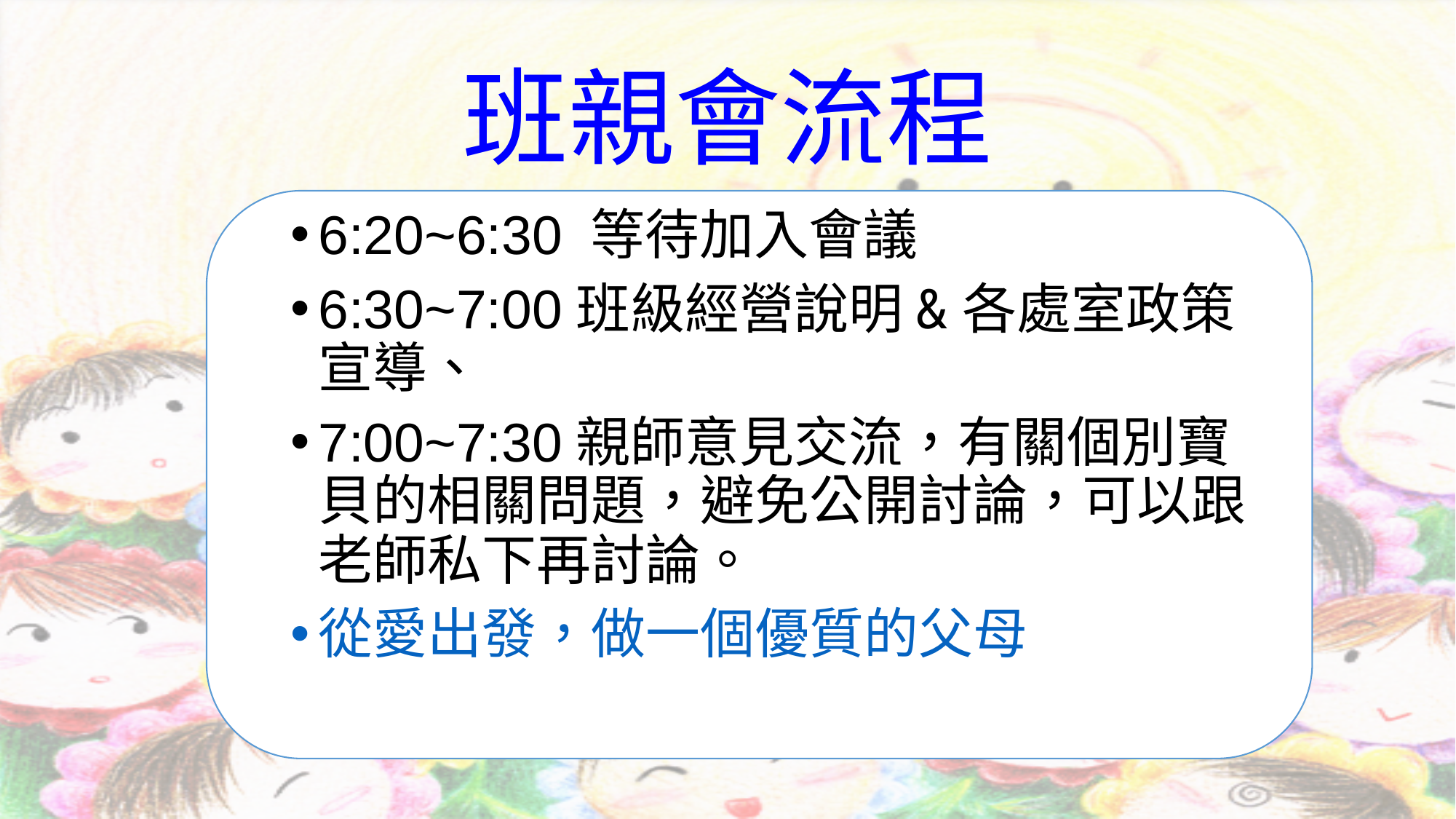

# 班親會流程

6:20~6:30 等待加入會議
6:30~7:00班級經營說明&各處室政策宣導、
7:00~7:30親師意見交流，有關個別寶貝的相關問題，避免公開討論，可以跟老師私下再討論。
從愛出發，做一個優質的父母